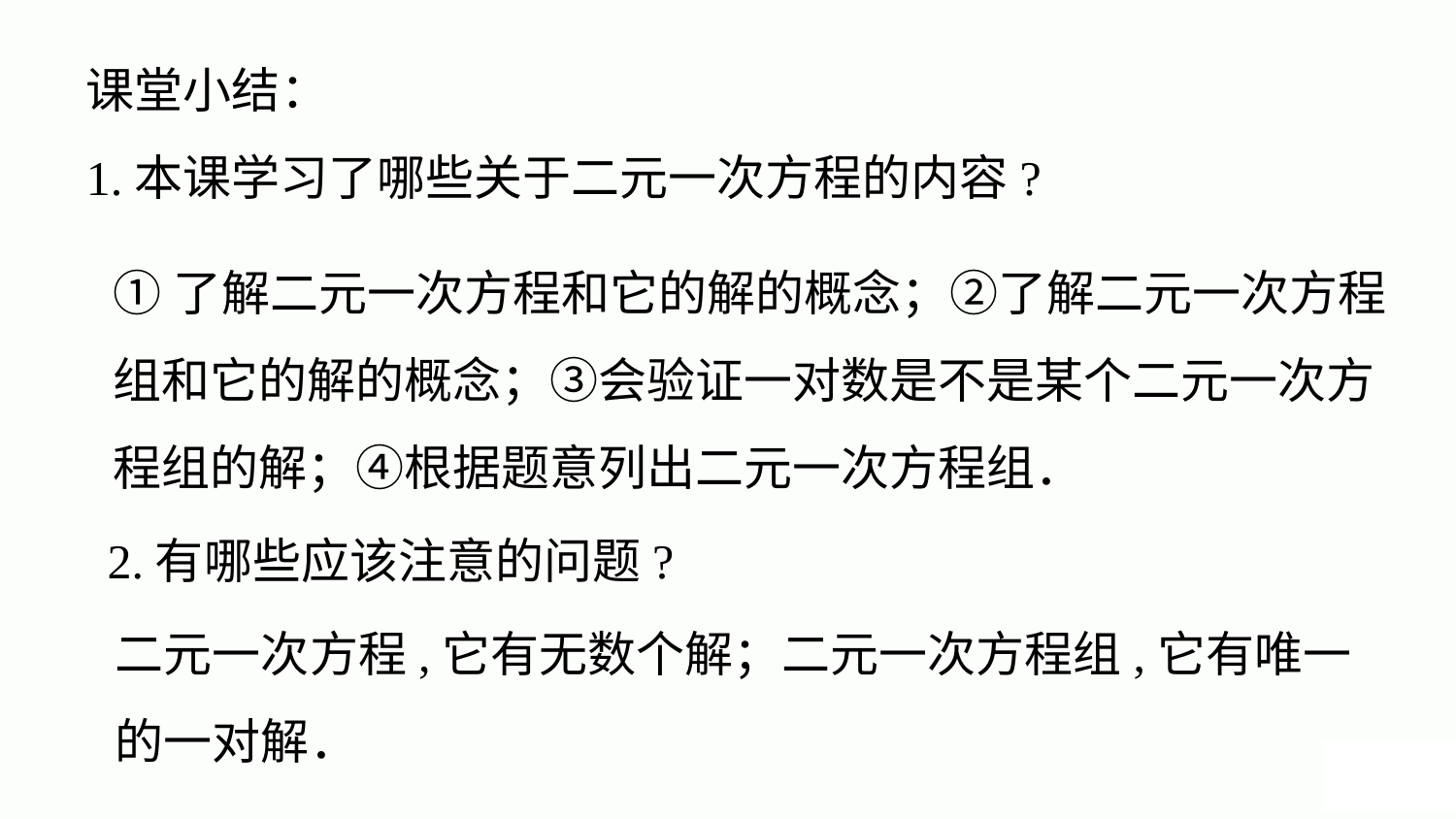

课堂小结：
1.本课学习了哪些关于二元一次方程的内容?
①了解二元一次方程和它的解的概念；②了解二元一次方程组和它的解的概念；③会验证一对数是不是某个二元一次方程组的解；④根据题意列出二元一次方程组．
2.有哪些应该注意的问题?
二元一次方程,它有无数个解；二元一次方程组,它有唯一的一对解．